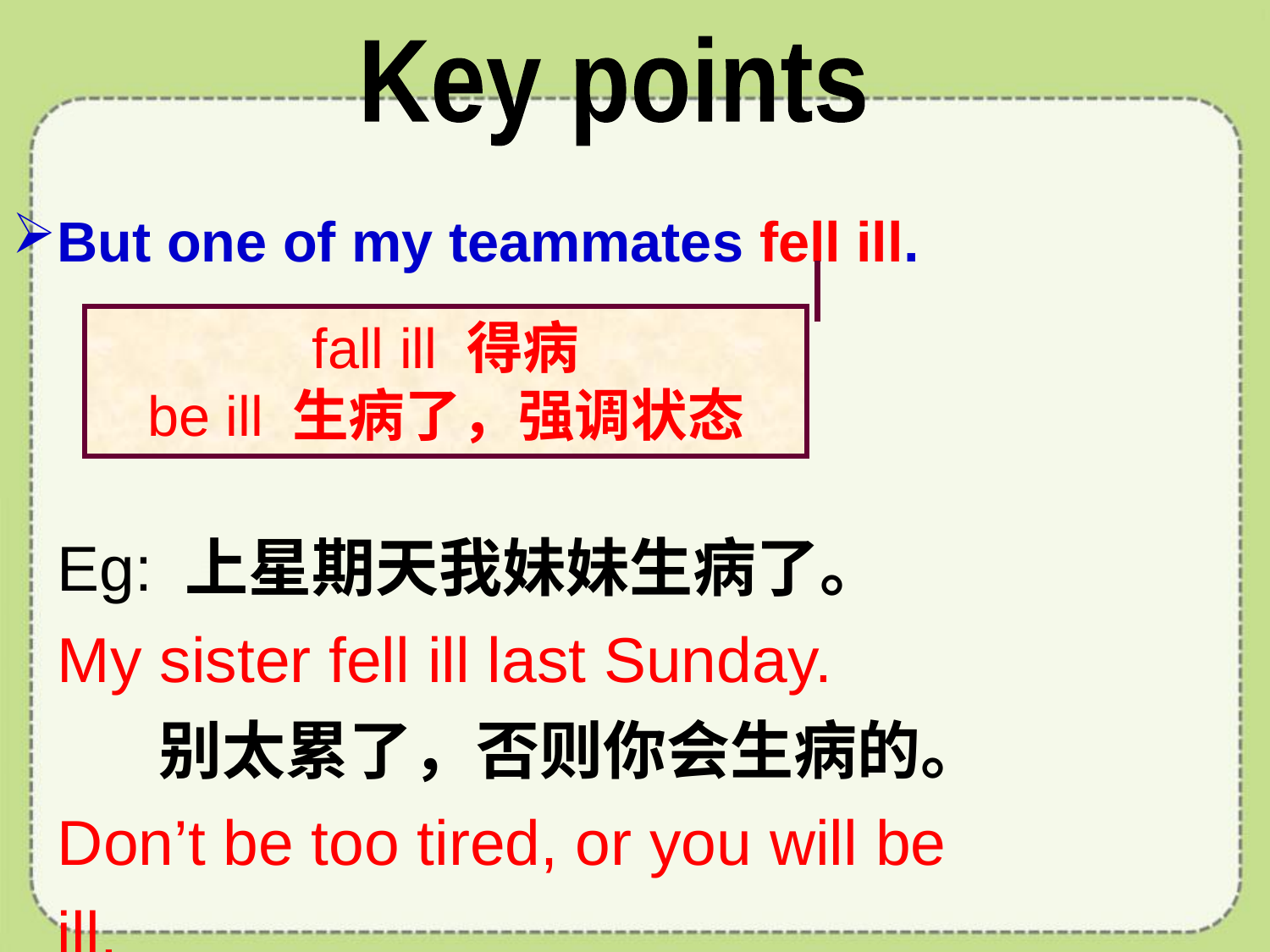

Key points
But one of my teammates fell ill.
fall ill 得病
be ill 生病了，强调状态
Eg: 上星期天我妹妹生病了。
My sister fell ill last Sunday.
      别太累了，否则你会生病的。
Don’t be too tired, or you will be ill.